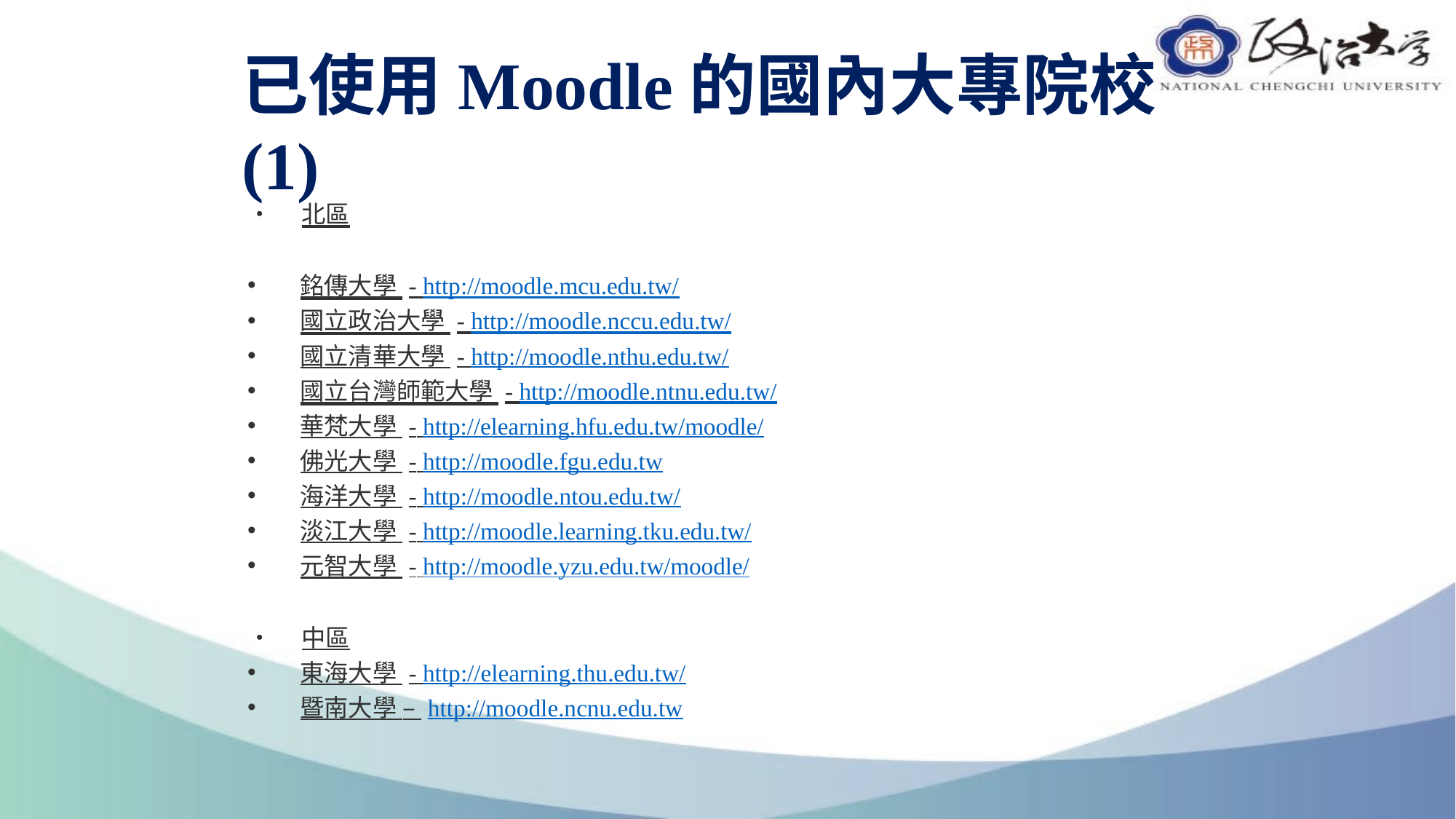

# 已使用Moodle的國內大專院校(1)
•	北區

銘傳大學 - http://moodle.mcu.edu.tw/
國立政治大學 - http://moodle.nccu.edu.tw/
國立清華大學 - http://moodle.nthu.edu.tw/
國立台灣師範大學 - http://moodle.ntnu.edu.tw/
華梵大學 - http://elearning.hfu.edu.tw/moodle/
佛光大學 - http://moodle.fgu.edu.tw
海洋大學 - http://moodle.ntou.edu.tw/
淡江大學 - http://moodle.learning.tku.edu.tw/
元智大學 - http://moodle.yzu.edu.tw/moodle/

•	中區
東海大學 - http://elearning.thu.edu.tw/
暨南大學 – http://moodle.ncnu.edu.tw